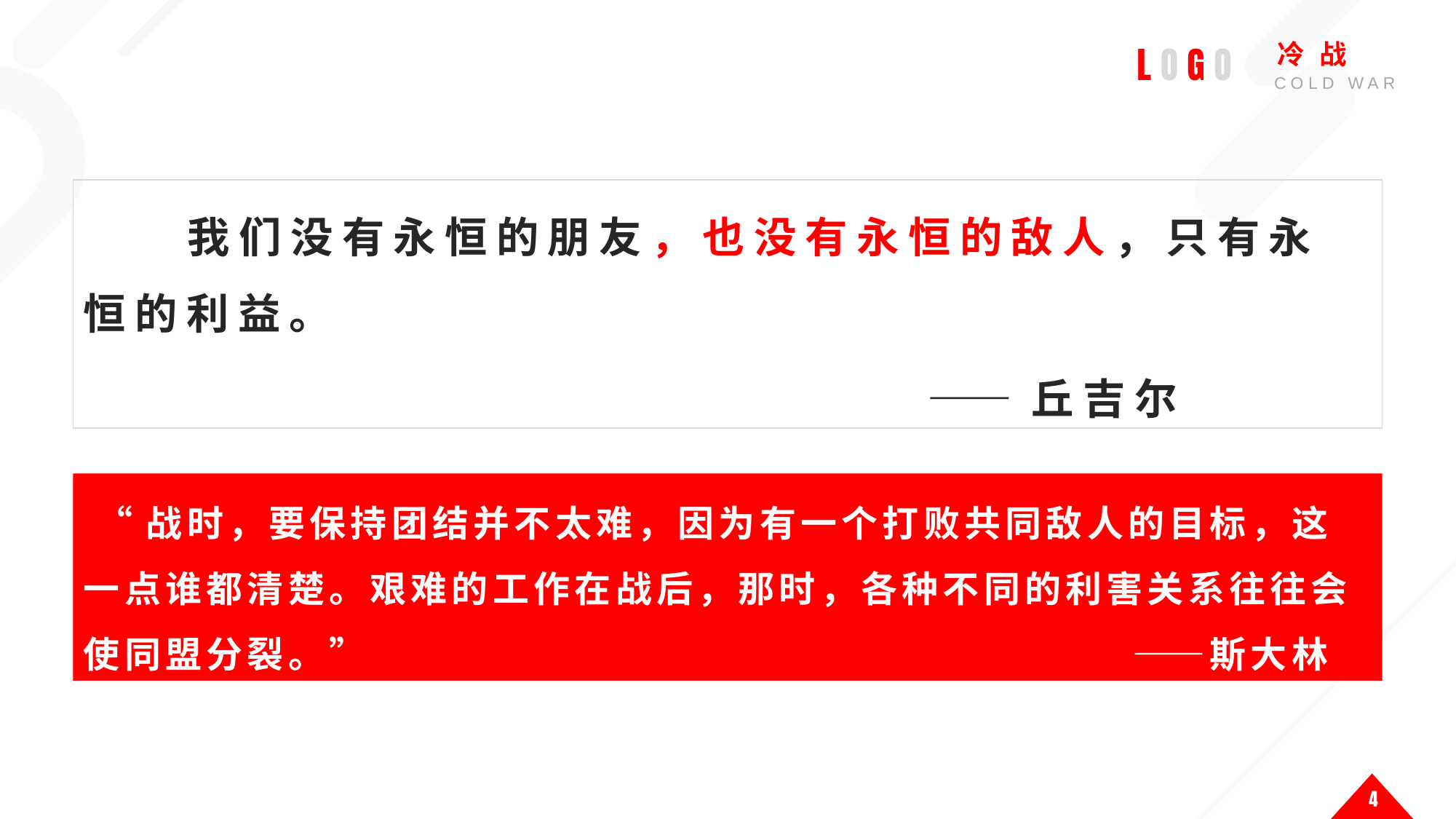

我们没有永恒的朋友，也没有永恒的敌人，只有永恒的利益。
                                             ——丘吉尔
 “战时，要保持团结并不太难，因为有一个打败共同敌人的目标，这一点谁都清楚。艰难的工作在战后，那时，各种不同的利害关系往往会使同盟分裂。”                                                            ——斯大林